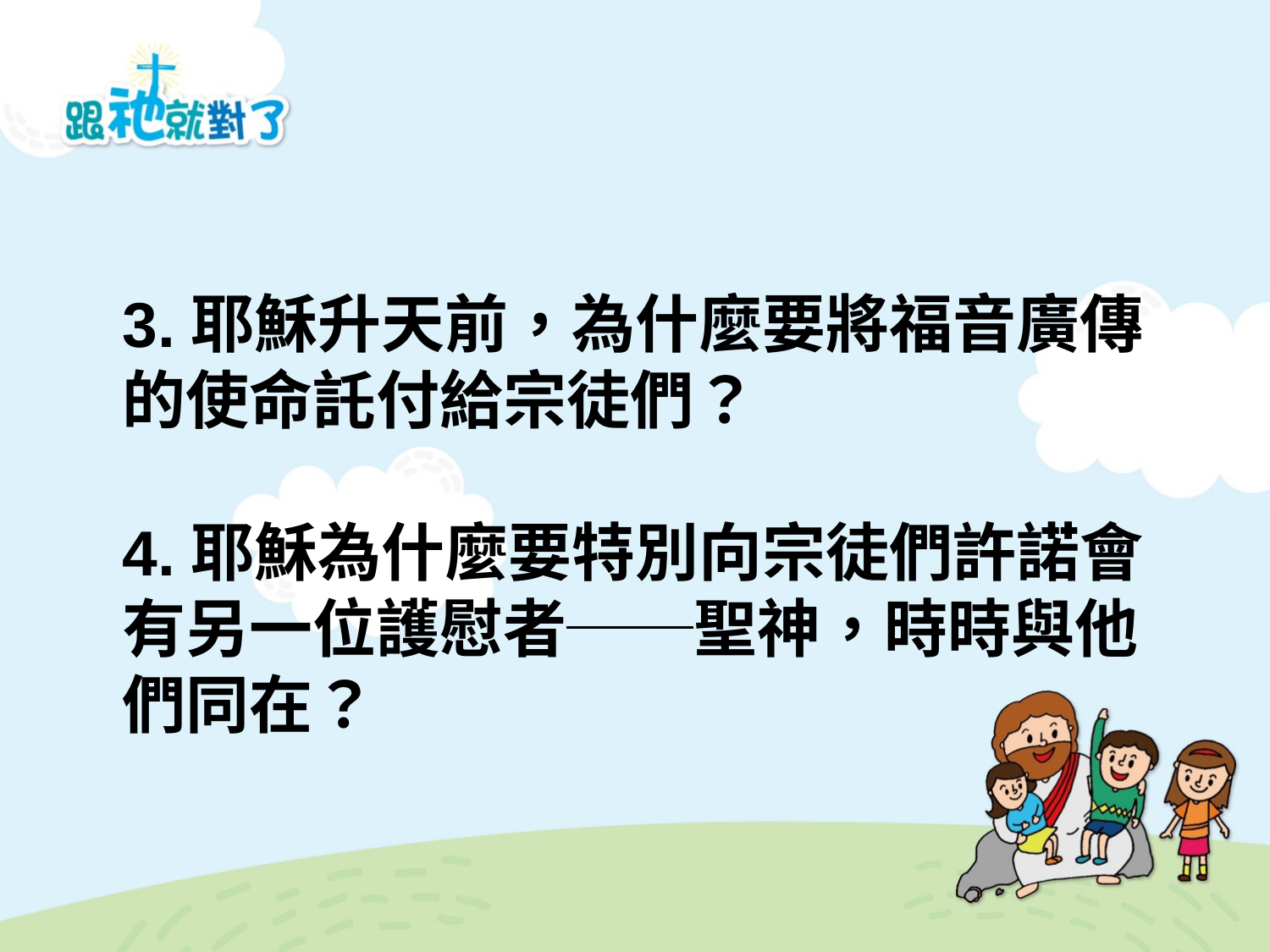

3.耶穌升天前，為什麼要將福音廣傳的使命託付給宗徒們？

4.耶穌為什麼要特別向宗徒們許諾會有另一位護慰者──聖神，時時與他們同在？